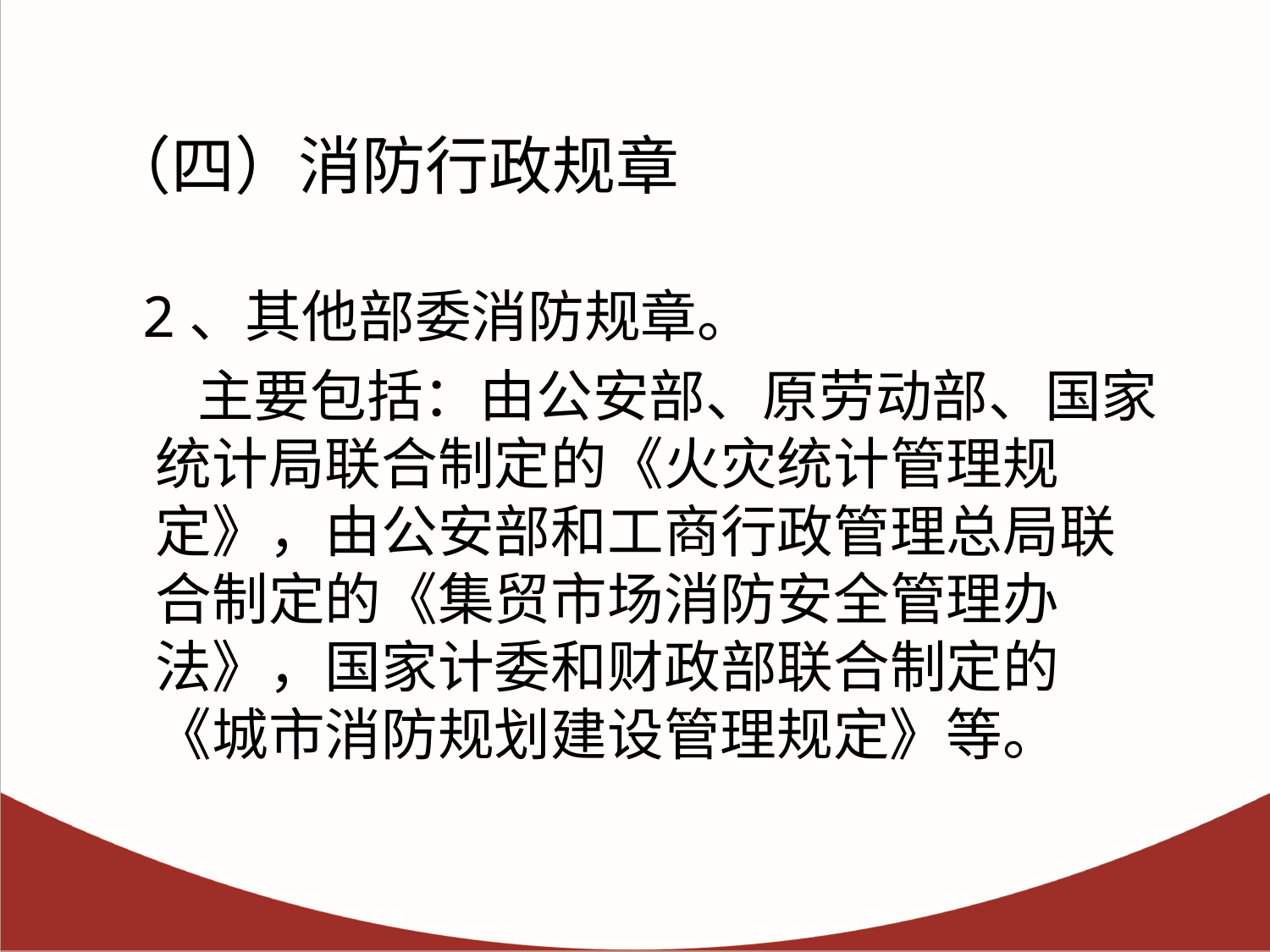

# （四）消防行政规章
 2、其他部委消防规章。
      主要包括：由公安部、原劳动部、国家统计局联合制定的《火灾统计管理规定》，由公安部和工商行政管理总局联合制定的《集贸市场消防安全管理办法》，国家计委和财政部联合制定的《城市消防规划建设管理规定》等。